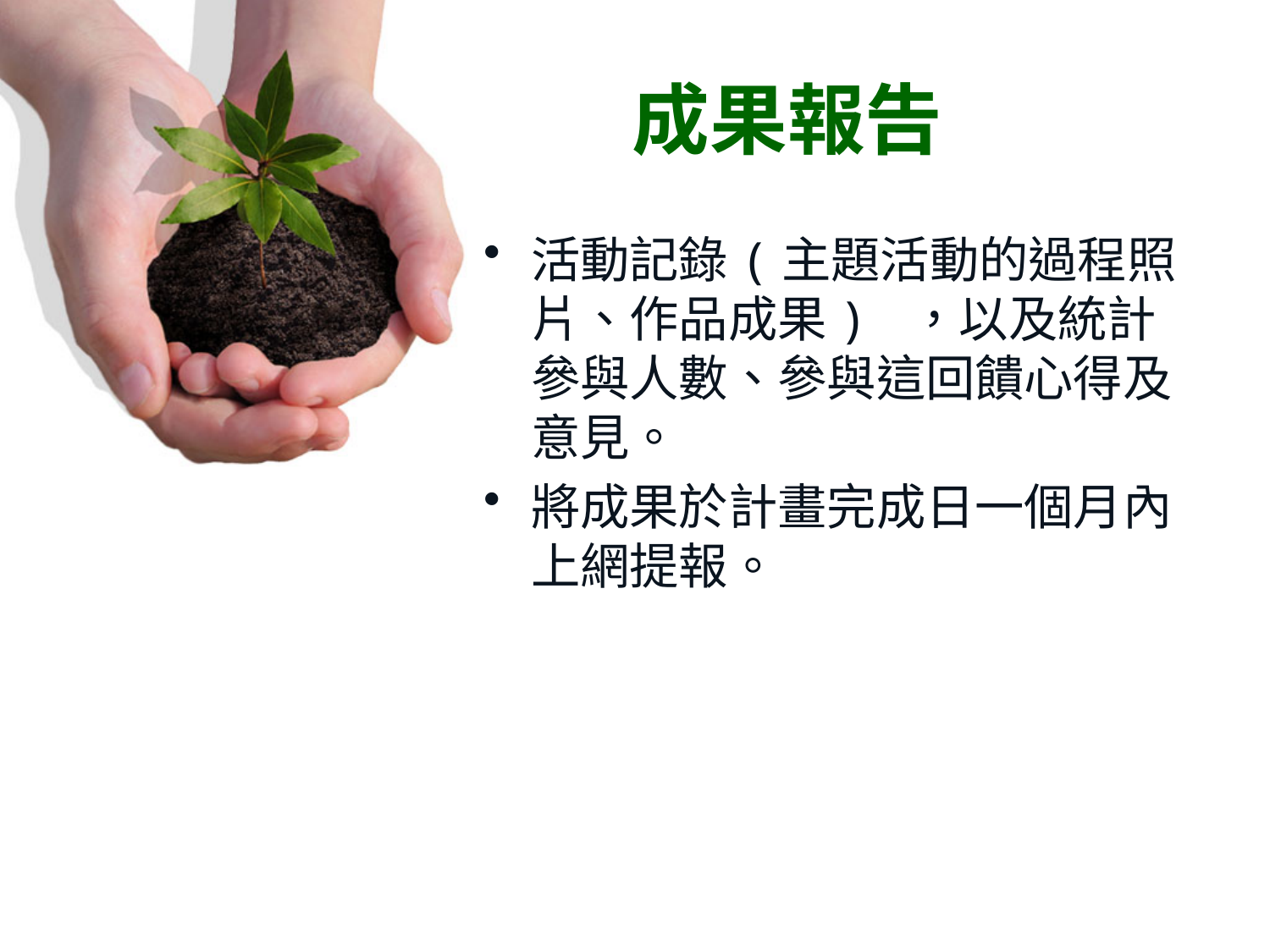

# 成果報告
活動記錄(主題活動的過程照片、作品成果) ，以及統計參與人數、參與這回饋心得及意見。
將成果於計畫完成日一個月內上網提報。